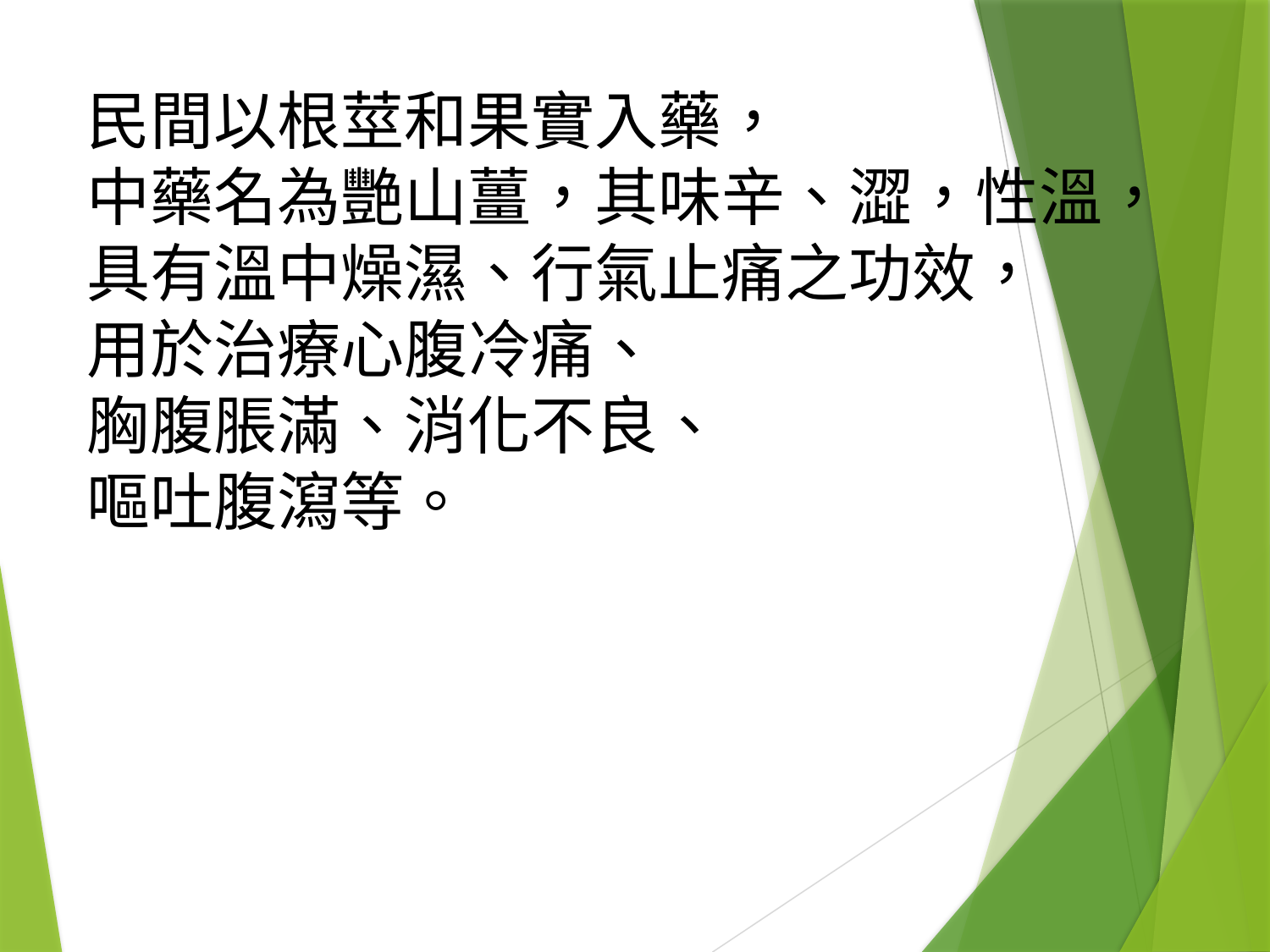

# 民間以根莖和果實入藥， 中藥名為艷山薑，其味辛、澀，性溫，具有溫中燥濕、行氣止痛之功效， 用於治療心腹冷痛、 胸腹脹滿、消化不良、 嘔吐腹瀉等。